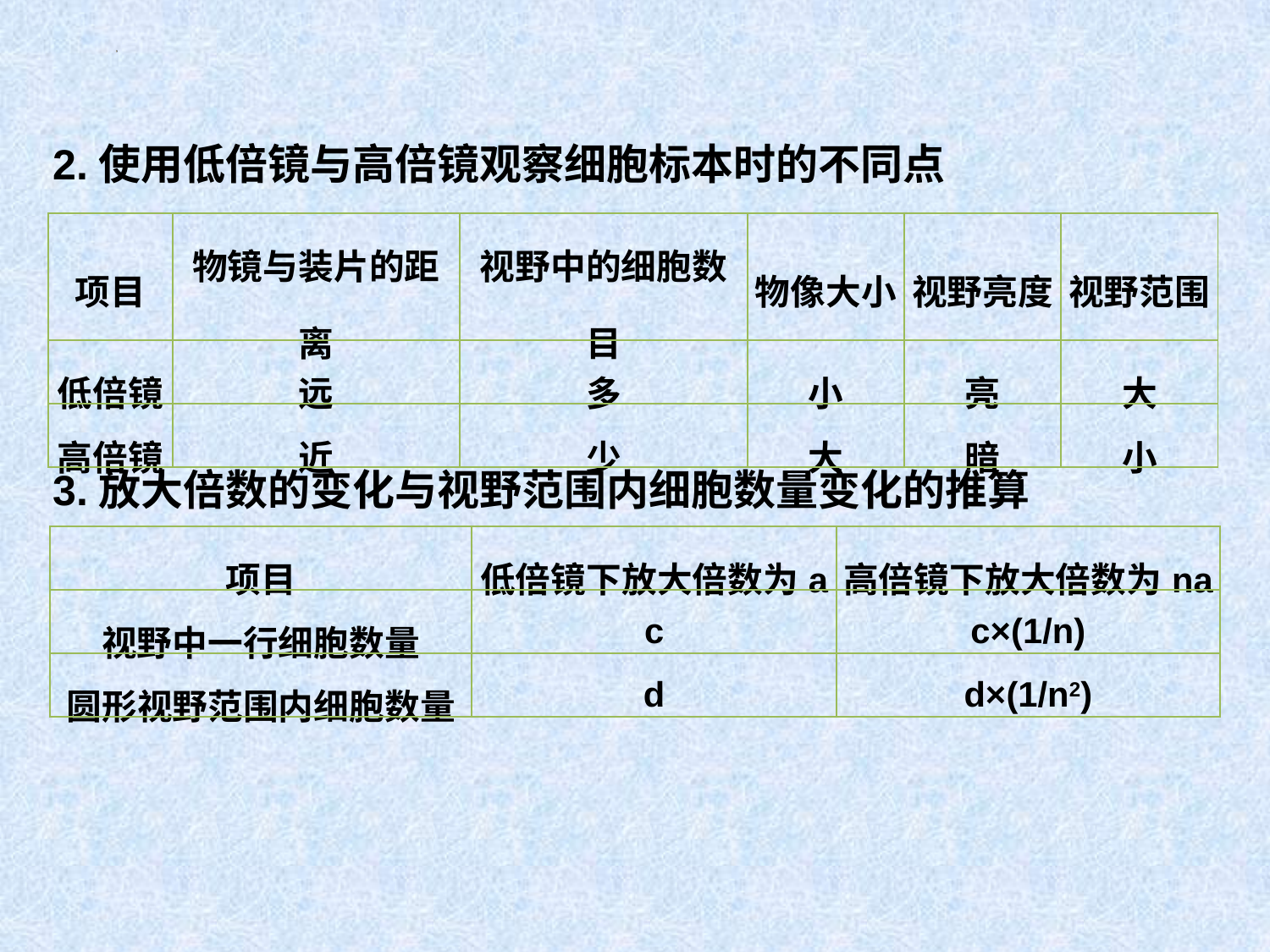

2.使用低倍镜与高倍镜观察细胞标本时的不同点
| 项目 | 物镜与装片的距离 | 视野中的细胞数目 | 物像大小 | 视野亮度 | 视野范围 |
| --- | --- | --- | --- | --- | --- |
| 低倍镜 | 远 | 多 | 小 | 亮 | 大 |
| 高倍镜 | 近 | 少 | 大 | 暗 | 小 |
3.放大倍数的变化与视野范围内细胞数量变化的推算
| 项目 | 低倍镜下放大倍数为a | 高倍镜下放大倍数为na |
| --- | --- | --- |
| 视野中一行细胞数量 | c | c×(1/n) |
| 圆形视野范围内细胞数量 | d | d×(1/n2) |